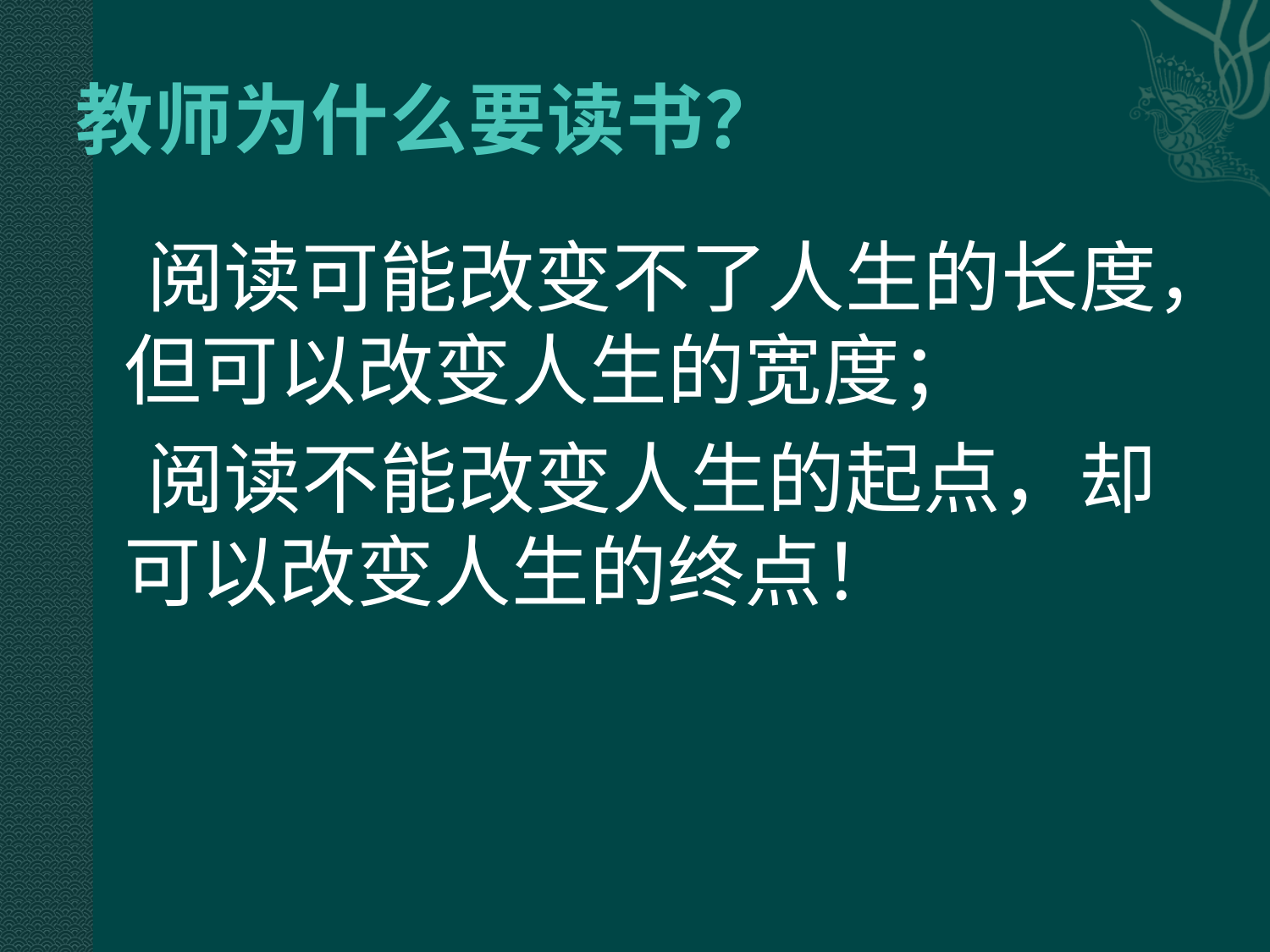

# 教师为什么要读书？
   阅读可能改变不了人生的长度，但可以改变人生的宽度；
   阅读不能改变人生的起点，却可以改变人生的终点！